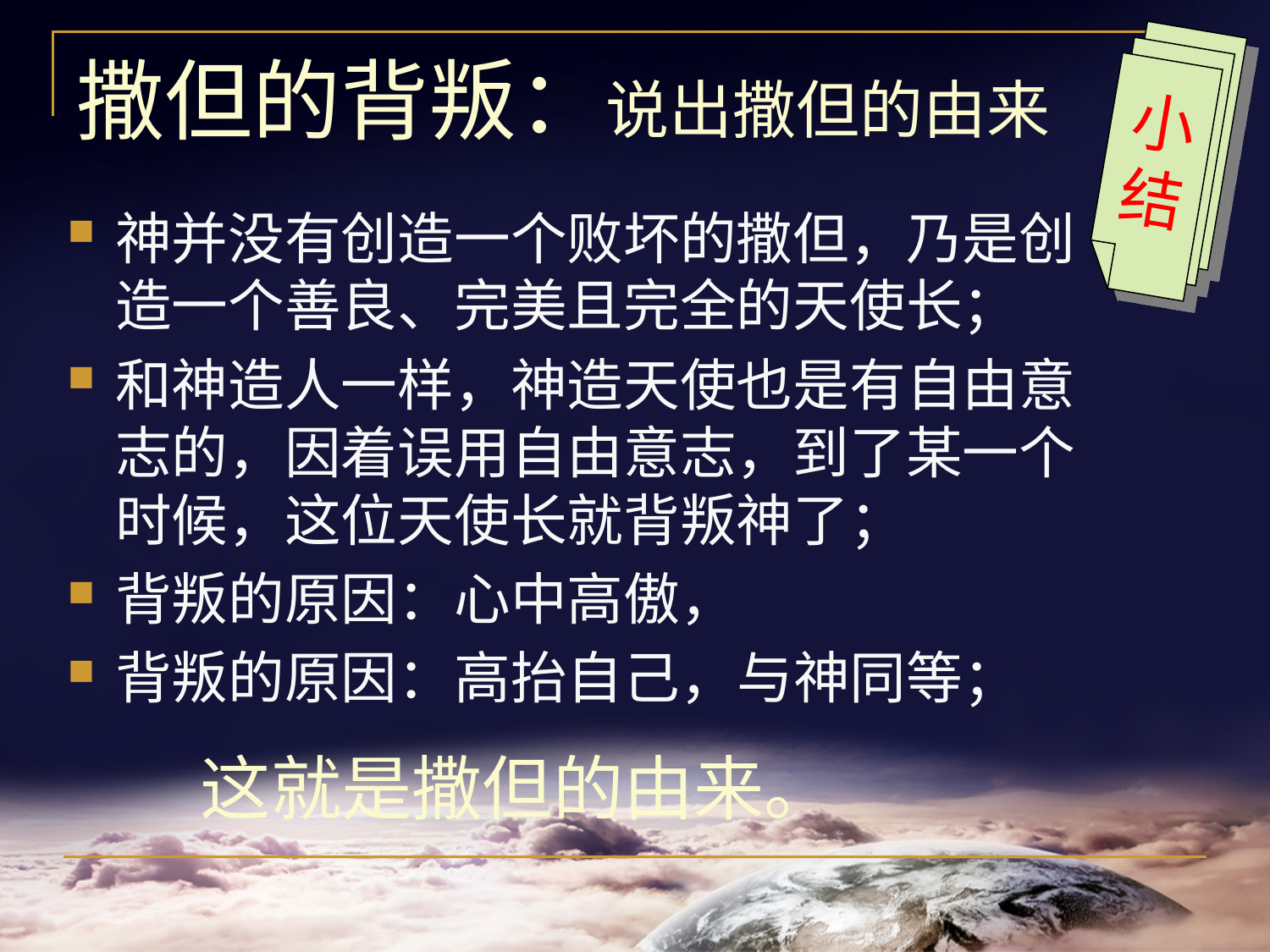

小结
# 撒但的背叛：说出撒但的由来
神并没有创造一个败坏的撒但，乃是创造一个善良、完美且完全的天使长；
和神造人一样，神造天使也是有自由意志的，因着误用自由意志，到了某一个时候，这位天使长就背叛神了；
背叛的原因：心中高傲，
背叛的原因：高抬自己，与神同等；

           这就是撒但的由来。